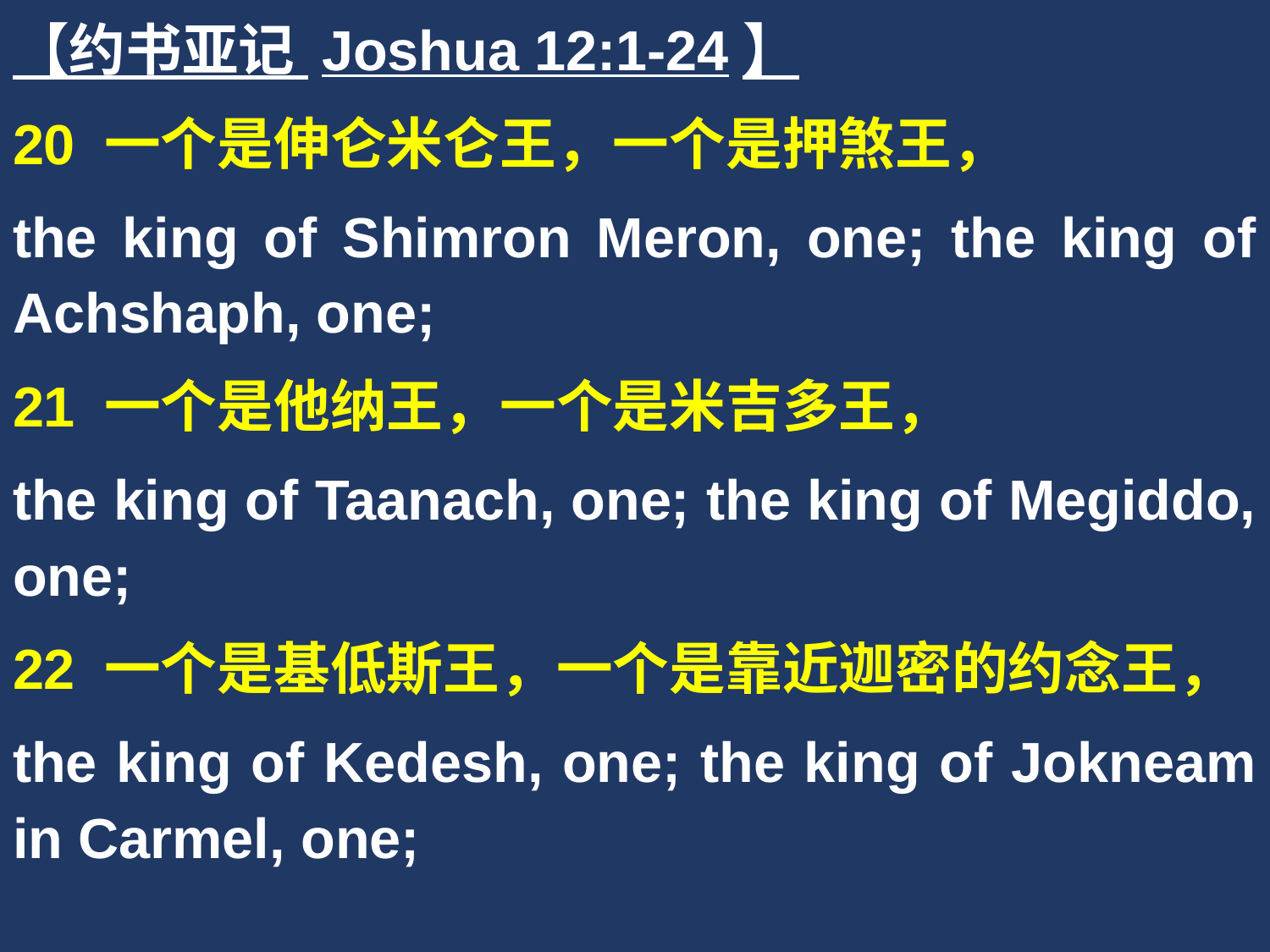

【约书亚记 Joshua 12:1-24】
20 一个是伸仑米仑王，一个是押煞王，
the king of Shimron Meron, one; the king of Achshaph, one;
21 一个是他纳王，一个是米吉多王，
the king of Taanach, one; the king of Megiddo, one;
22 一个是基低斯王，一个是靠近迦密的约念王，
the king of Kedesh, one; the king of Jokneam in Carmel, one;